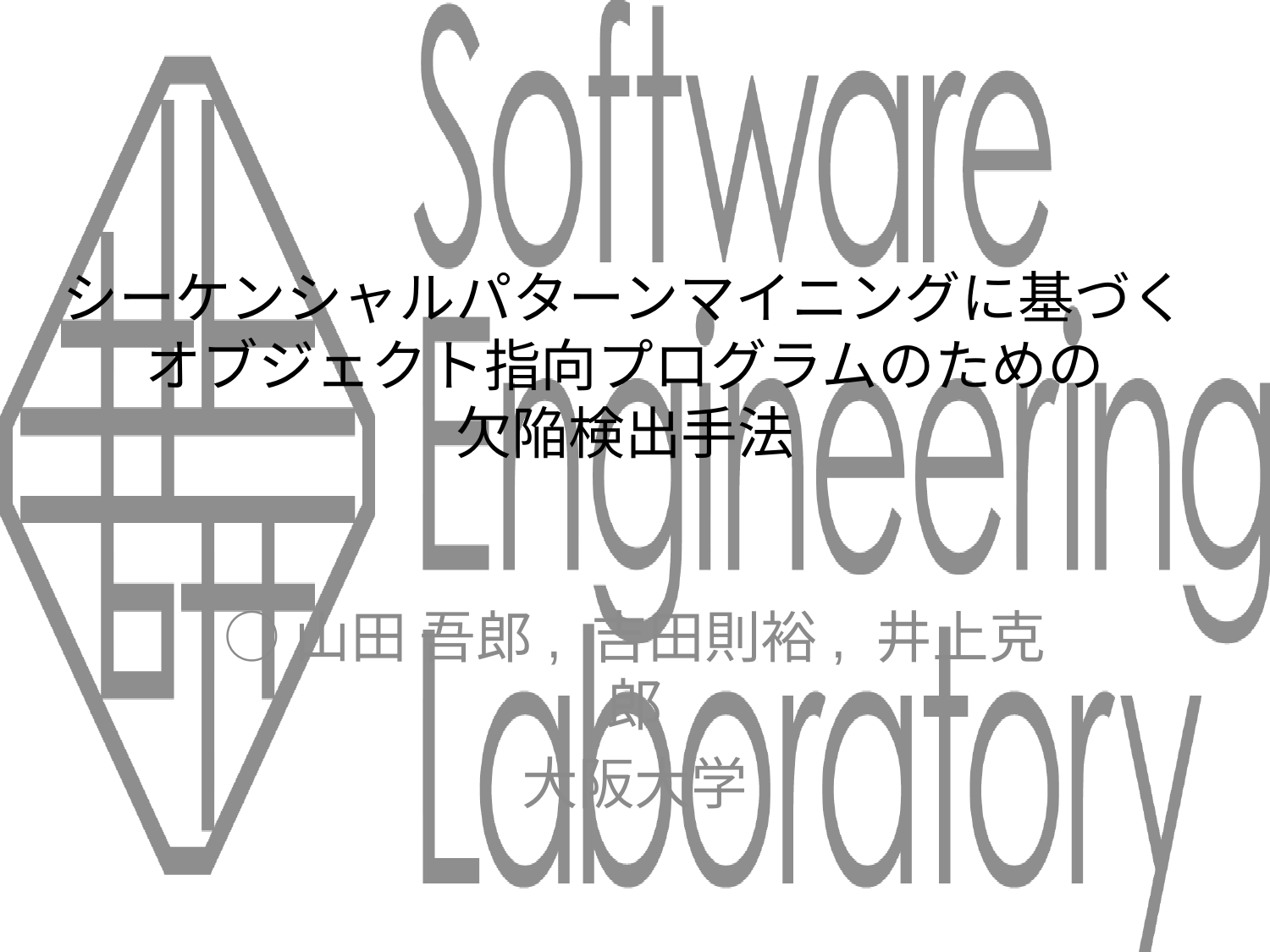

# シーケンシャルパターンマイニングに基づくオブジェクト指向プログラムのための 欠陥検出手法
○山田 吾郎, 吉田則裕, 井上克郎
大阪大学